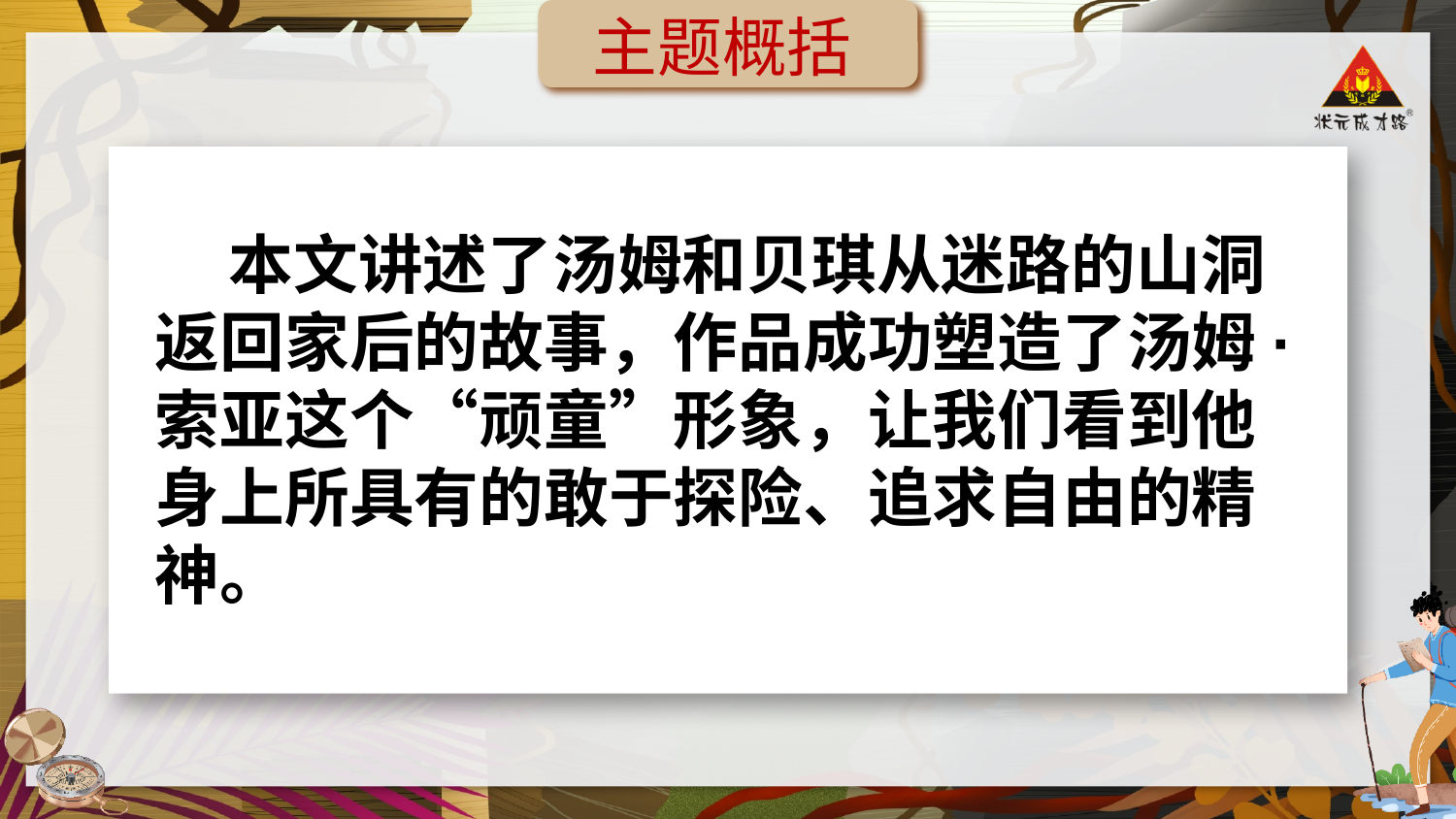

主题概括
6* 骑鹅旅行记
    本文讲述了汤姆和贝琪从迷路的山洞返回家后的故事，作品成功塑造了汤姆·索亚这个“顽童”形象，让我们看到他身上所具有的敢于探险、追求自由的精神。